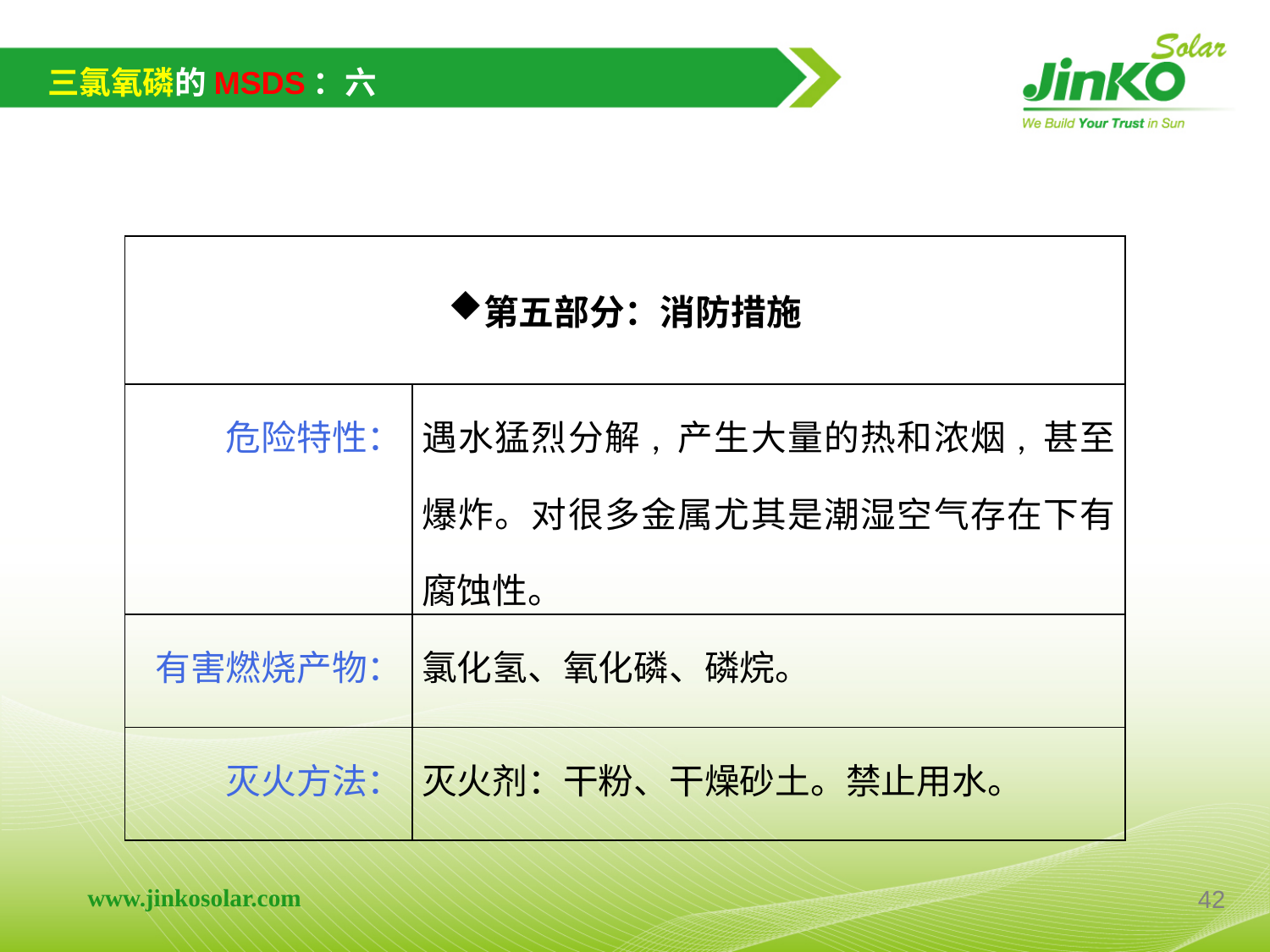

三氯氧磷的MSDS：六
| 第五部分：消防措施 |  |
| --- | --- |
| 危险特性： | 遇水猛烈分解, 产生大量的热和浓烟, 甚至爆炸。对很多金属尤其是潮湿空气存在下有腐蚀性。 |
| 有害燃烧产物： | 氯化氢、氧化磷、磷烷。 |
| 灭火方法： | 灭火剂：干粉、干燥砂土。禁止用水。 |